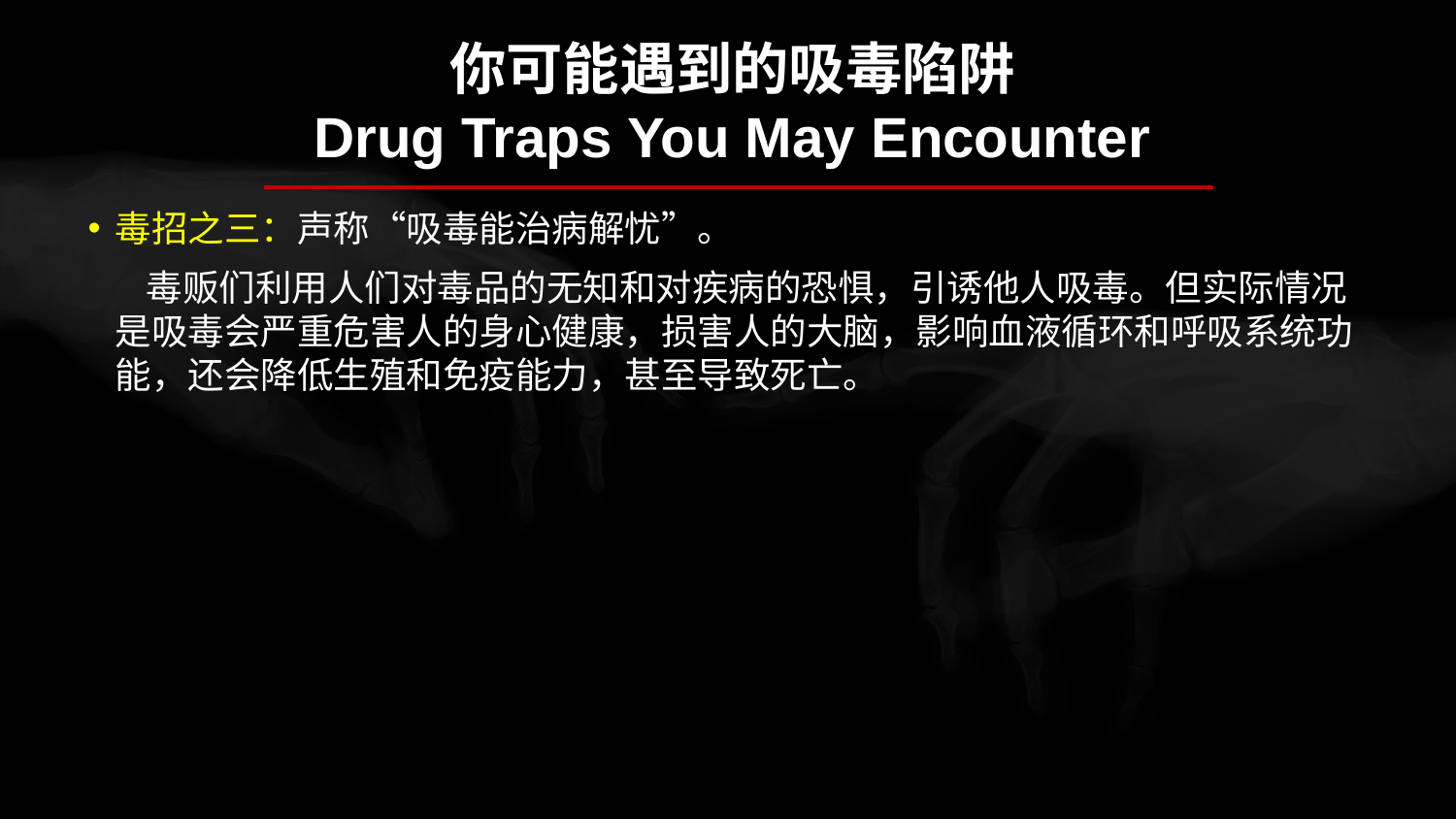

你可能遇到的吸毒陷阱
Drug Traps You May Encounter
毒招之三：声称“吸毒能治病解忧”。
      毒贩们利用人们对毒品的无知和对疾病的恐惧，引诱他人吸毒。但实际情况是吸毒会严重危害人的身心健康，损害人的大脑，影响血液循环和呼吸系统功能，还会降低生殖和免疫能力，甚至导致死亡。